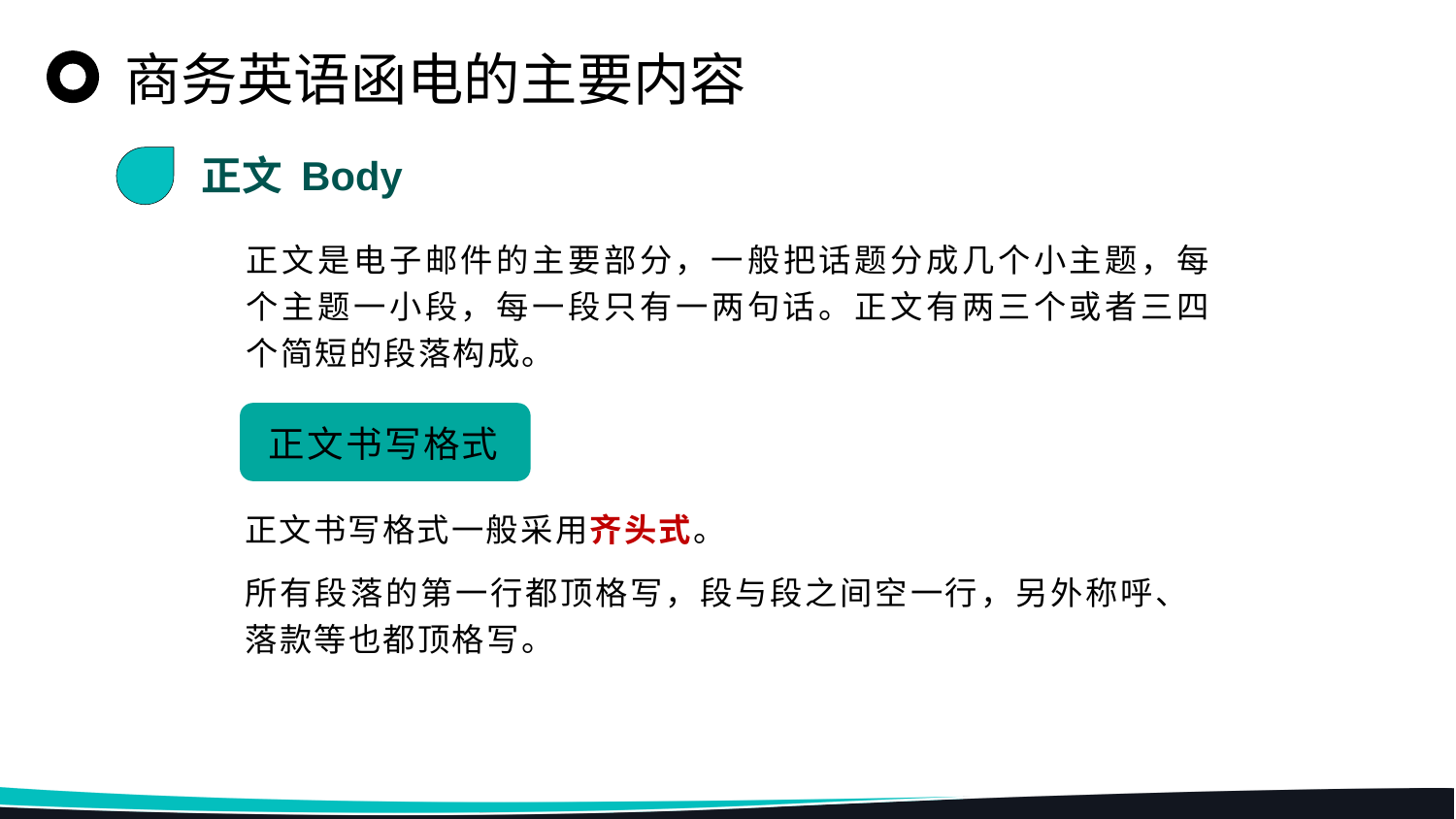

商务英语函电的主要内容
正文 Body

正文是电子邮件的主要部分，一般把话题分成几个小主题，每个主题一小段，每一段只有一两句话。正文有两三个或者三四个简短的段落构成。

正文书写格式
正文书写格式一般采用齐头式。
所有段落的第一行都顶格写，段与段之间空一行，另外称呼、落款等也都顶格写。